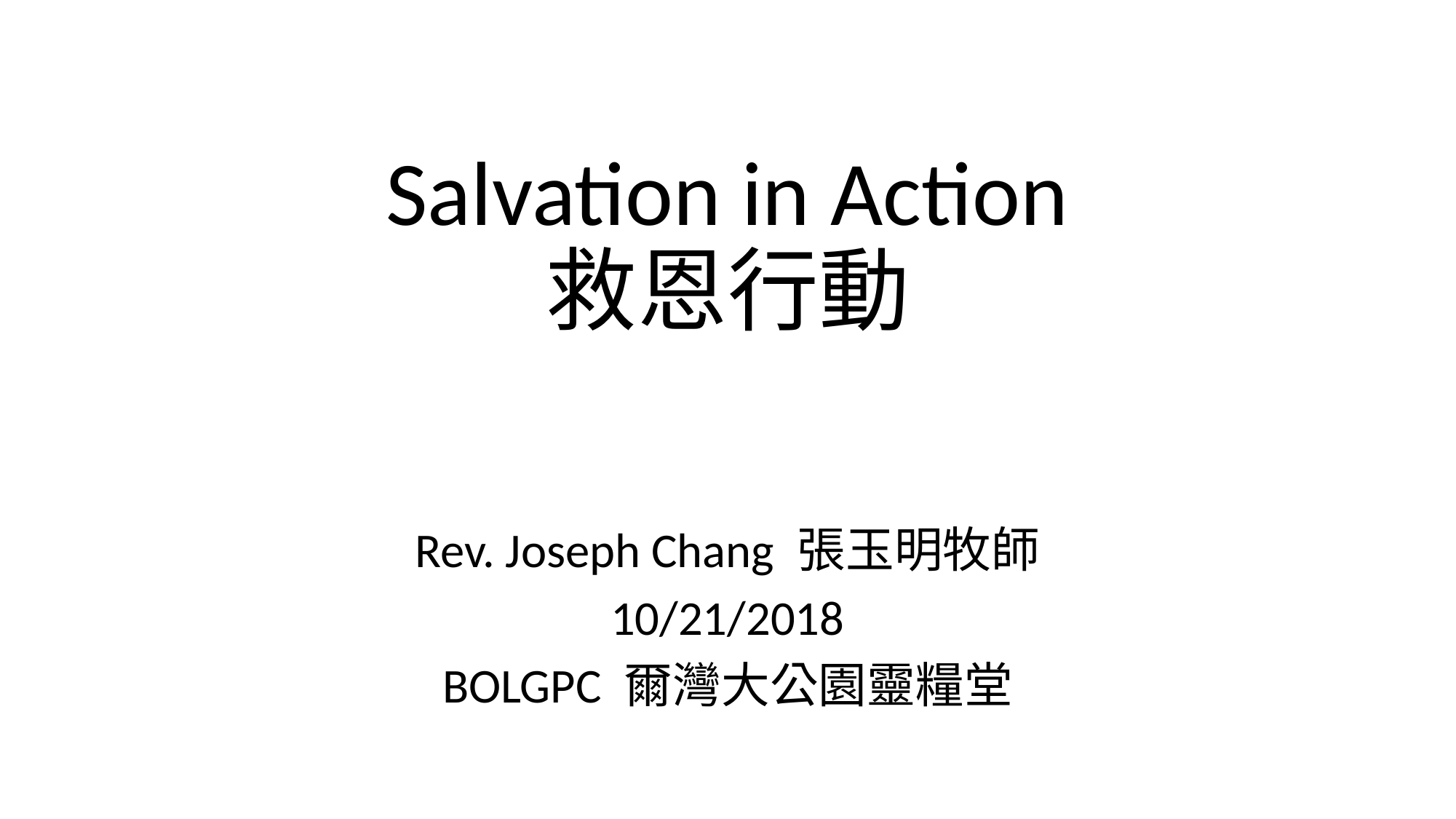

# Salvation in Action 救恩行動
Rev. Joseph Chang 張玉明牧師
10/21/2018
BOLGPC 爾灣大公園靈糧堂